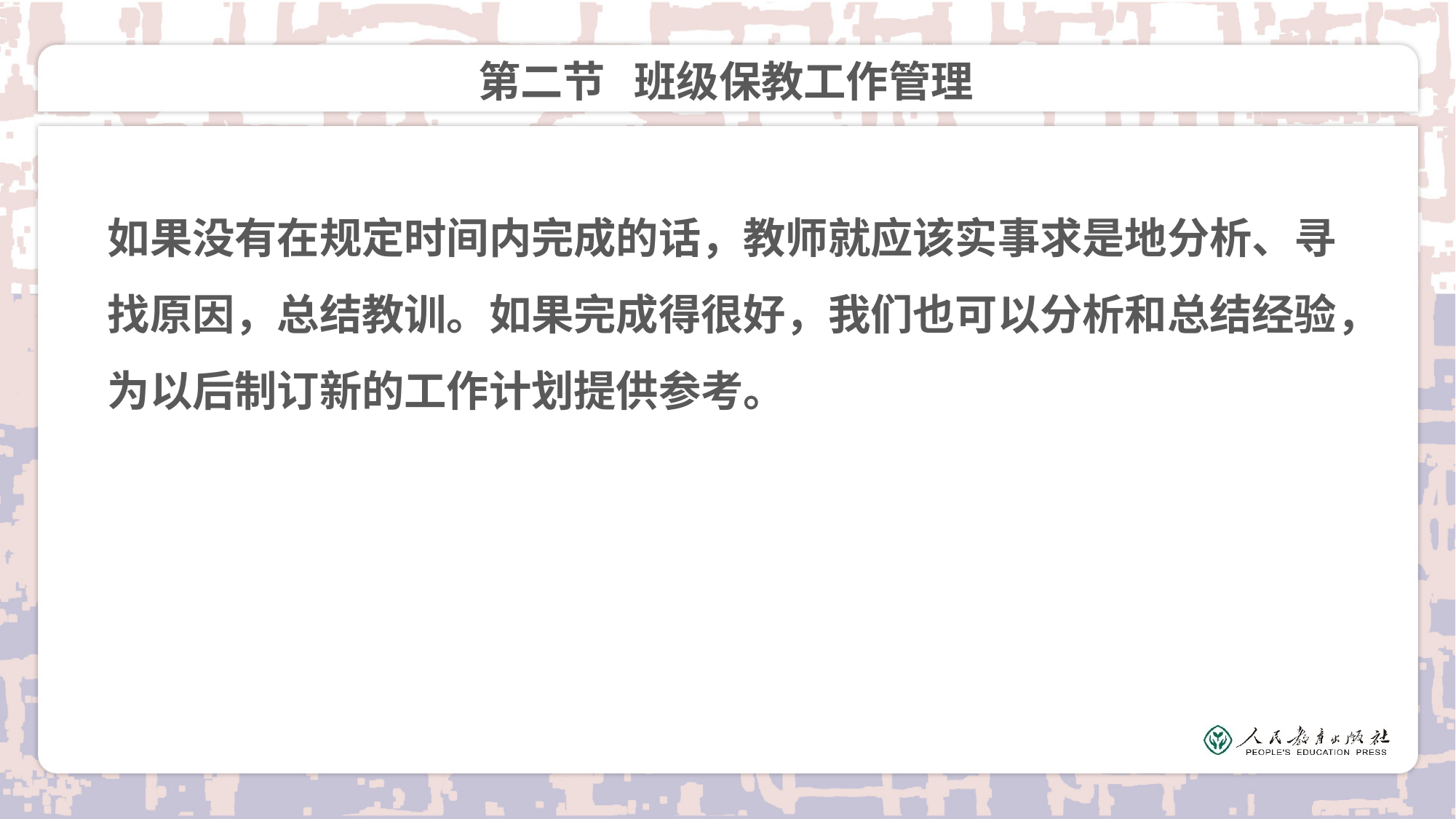

# 第二节   班级保教工作管理
如果没有在规定时间内完成的话，教师就应该实事求是地分析、寻找原因，总结教训。如果完成得很好，我们也可以分析和总结经验，为以后制订新的工作计划提供参考。